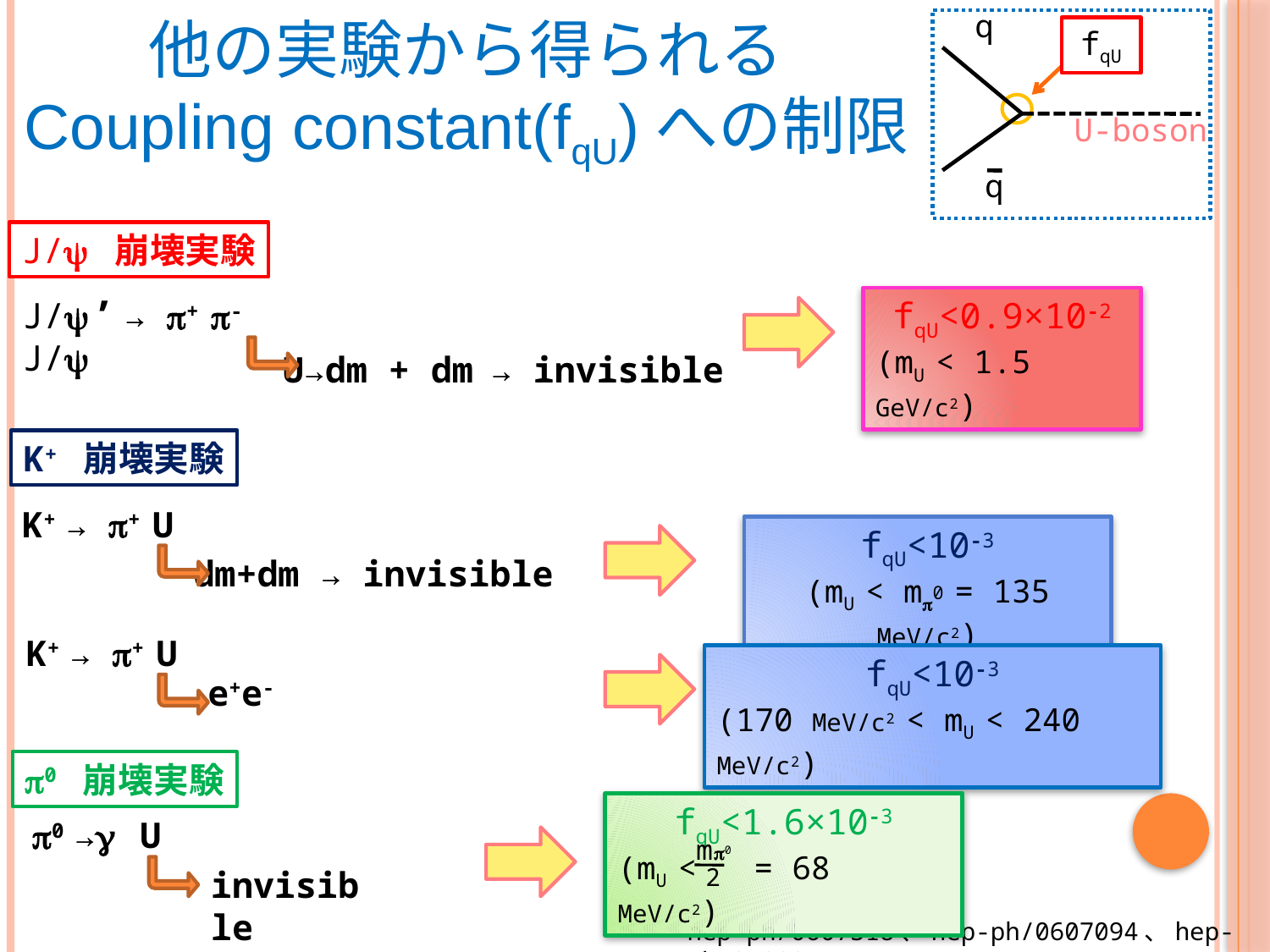

q
fqU

U-boson
q

# 他の実験から得られる Coupling constant(fqU)への制限
J/ψ 崩壊実験
’
J/ψ  → π+ π- J/ψ
fqU<0.9×10-2
(mU < 1.5 GeV/c2)

U→dm + dm → invisible
K+ 崩壊実験
K+ → π+ U

dm+dm → invisible
fqU<10-3
(mU < mπ0 = 135 MeV/c2)

K+ → π+ U
e+e-

fqU<10-3
(170 MeV/c2 < mU < 240 MeV/c2)

π0 崩壊実験
fqU<1.6×10-3
(mU <   = 68 MeV/c2)
π0 →γ  U
m
π0
2

invisible
hep-ph/0607318、hep-ph/0607094、hep-ph/0408357